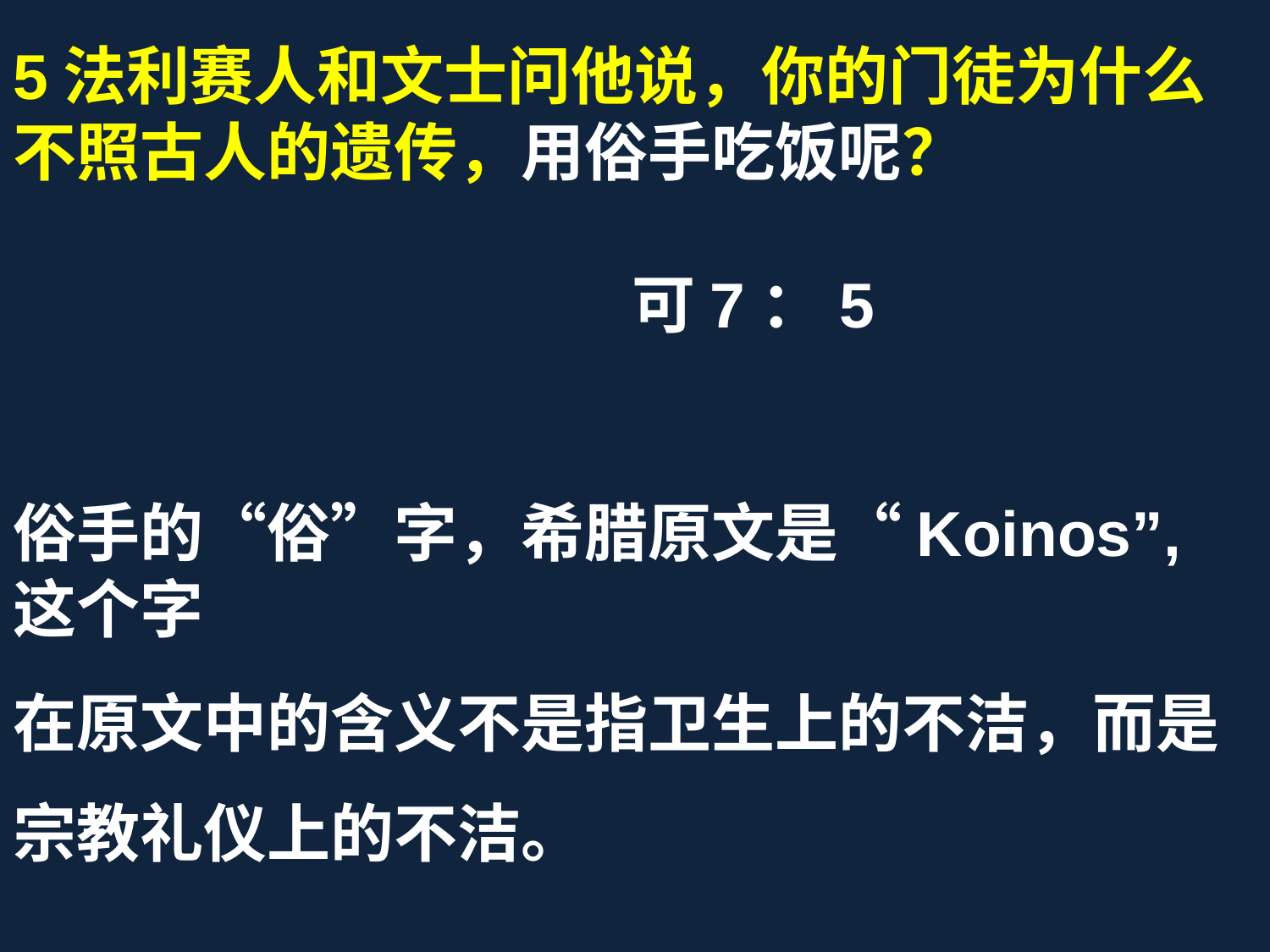

5法利赛人和文士问他说，你的门徒为什么不照古人的遗传，用俗手吃饭呢？
                                           可7：5
俗手的“俗”字，希腊原文是“Koinos”, 这个字
在原文中的含义不是指卫生上的不洁，而是
宗教礼仪上的不洁。